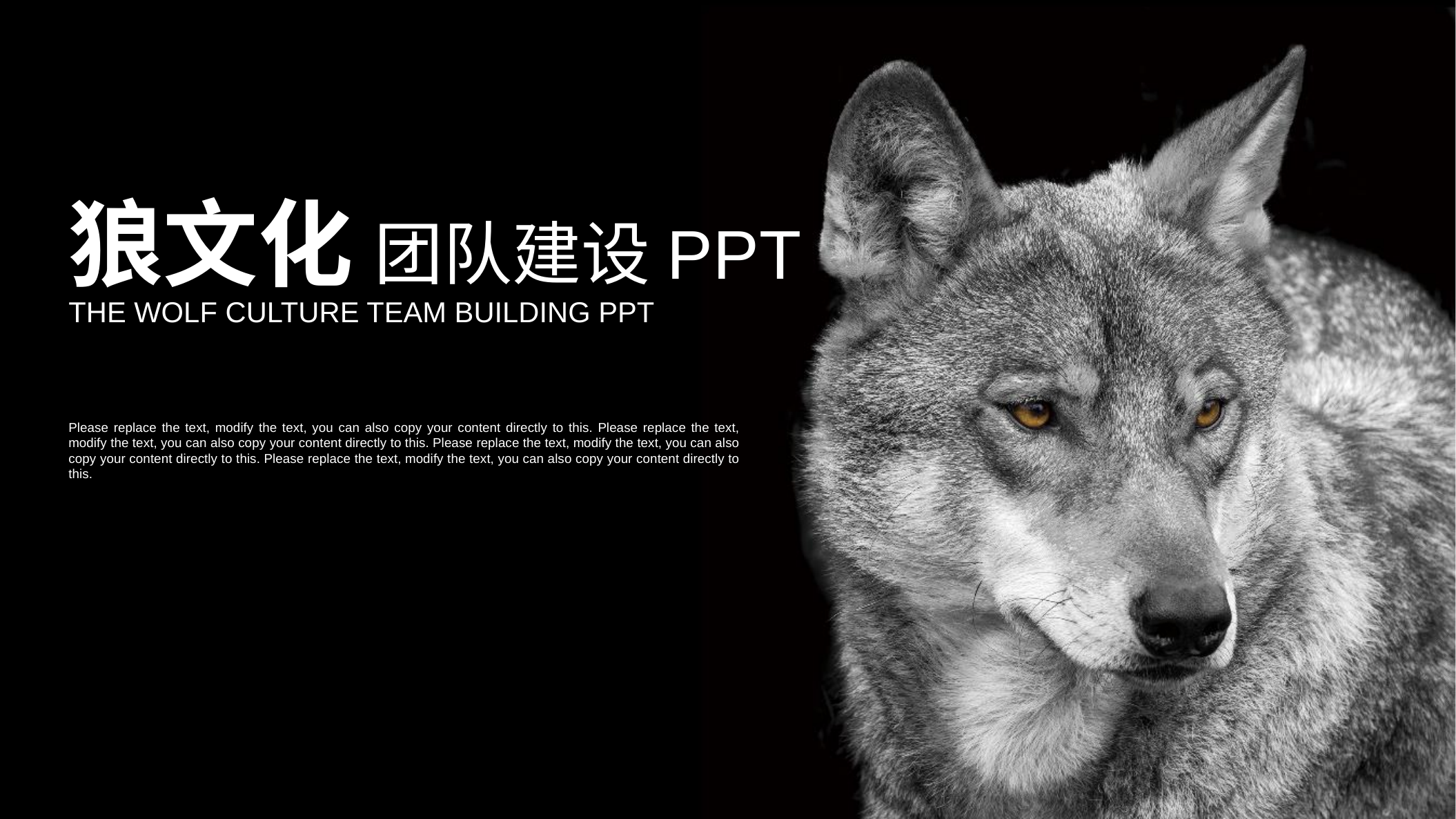

狼文化 团队建设PPT
THE WOLF CULTURE TEAM BUILDING PPT
Please replace the text, modify the text, you can also copy your content directly to this. Please replace the text, modify the text, you can also copy your content directly to this. Please replace the text, modify the text, you can also copy your content directly to this. Please replace the text, modify the text, you can also copy your content directly to this.